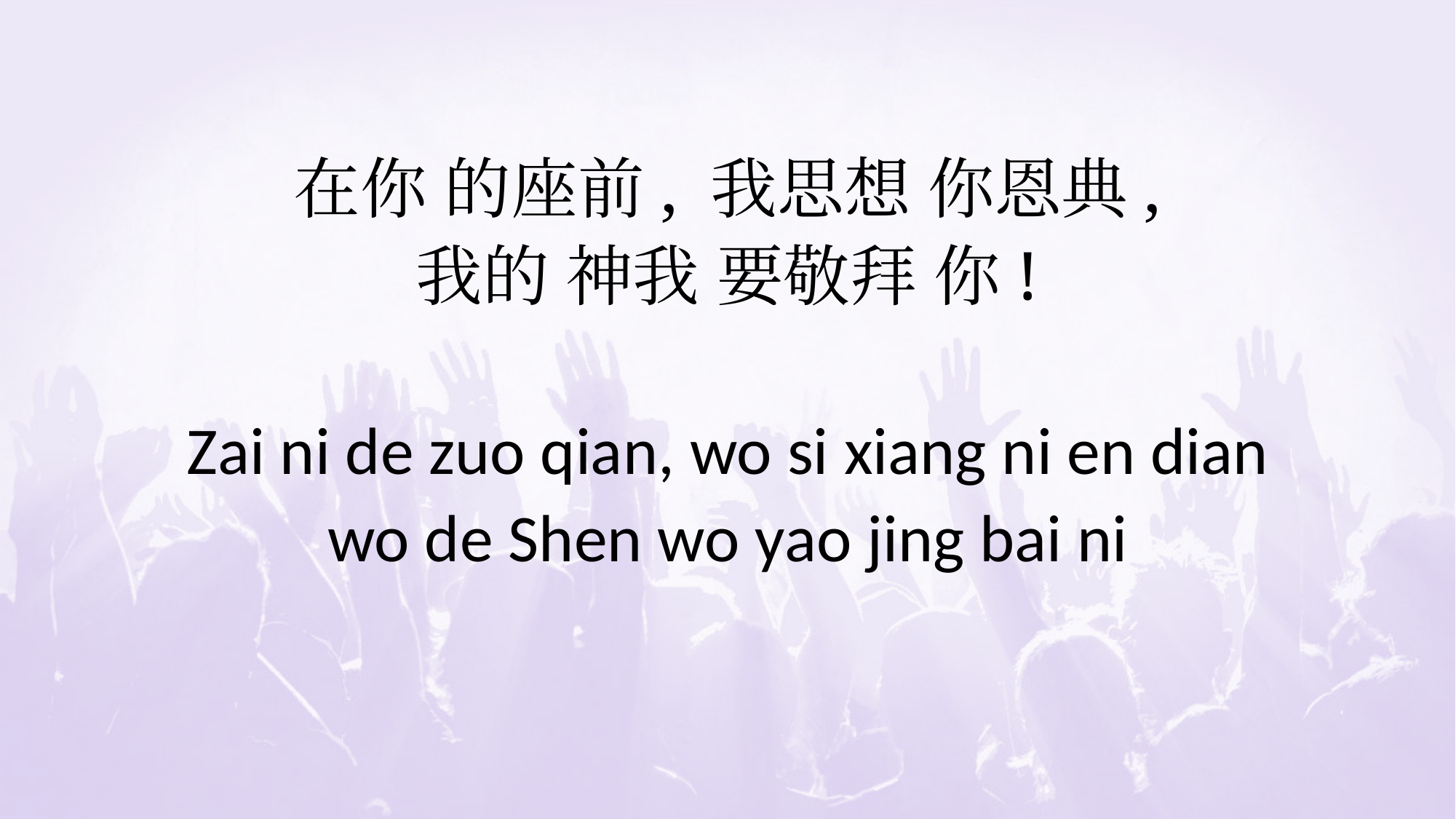

#
在你 的座前, 我思想 你恩典,
我的 神我 要敬拜 你!

Zai ni de zuo qian, wo si xiang ni en dian
wo de Shen wo yao jing bai ni